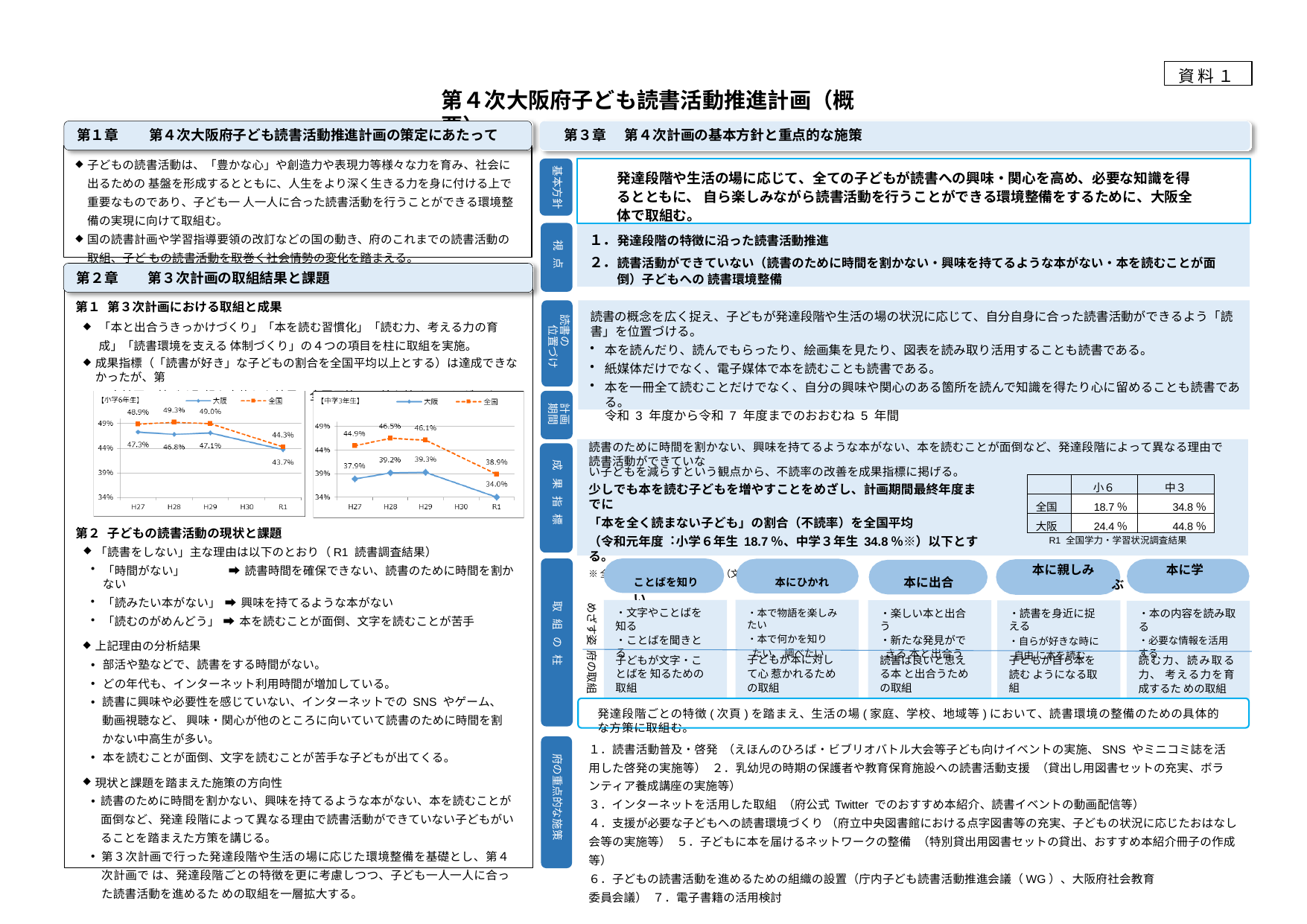

資 料 １
第４次大阪府子ども読書活動推進計画（概要）

第１章	第４次大阪府子ども読書活動推進計画の策定にあたって	第３章	第４次計画の基本方針と重点的な施策

子どもの読書活動は、「豊かな心」や創造力や表現力等様々な力を育み、社会に出るための 基盤を形成するとともに、人生をより深く生きる力を身に付ける上で重要なものであり、子ども一 人一人に合った読書活動を行うことができる環境整備の実現に向けて取組む。
国の読書計画や学習指導要領の改訂などの国の動き、府のこれまでの読書活動の取組、子ど もの読書活動を取巻く社会情勢の変化を踏まえる。

発達段階や生活の場に応じて、全ての子どもが読書への興味・関心を高め、必要な知識を得るとともに、 自ら楽しみながら読書活動を行うことができる環境整備をするために、大阪全体で取組む。
基本方針

１．発達段階の特徴に沿った読書活動推進
２．読書活動ができていない（読書のために時間を割かない・興味を持てるような本がない・本を読むことが面倒）子どもへの 読書環境整備
視   点

第２章	第３次計画の取組結果と課題

第１ 第３次計画における取組と成果
「本と出合うきっかけづくり」「本を読む習慣化」「読む力、考える力の育成」「読書環境を支える 体制づくり」の４つの項目を柱に取組を実施。
成果指標（「読書が好き」な子どもの割合を全国平均以上とする）は達成できなかったが、第
3 次計画に基づく取組を実施した結果、全国平均との差を縮めることができた。
読書の概念を広く捉え、子どもが発達段階や生活の場の状況に応じて、自分自身に合った読書活動ができるよう「読書」を位置づける。
本を読んだり、読んでもらったり、絵画集を見たり、図表を読み取り活用することも読書である。
紙媒体だけでなく、電子媒体で本を読むことも読書である。
本を一冊全て読むことだけでなく、自分の興味や関心のある箇所を読んで知識を得たり心に留めることも読書である。

読書の
位置づけ

計画
期間
令和 3 年度から令和 7 年度までのおおむね 5 年間

読書のために時間を割かない、興味を持てるような本がない、本を読むことが面倒など、発達段階によって異なる理由で読書活動ができていな

成   果   指   標
い子どもを減らすという観点から、不読率の改善を成果指標に掲げる。
少しでも本を読む子どもを増やすことをめざし、計画期間最終年度までに
「本を全く読まない子ども」の割合（不読率）を全国平均
（令和元年度︓小学６年生 18.7％、中学３年生 34.8％※）以下とする。
※全国学力・学習状況調査結果（文部科学省）による数値
|  | 小６ | 中３ |
| --- | --- | --- |
| 全国 | 18.7％ | 34.8％ |
| 大阪 | 24.4％ | 44.8％ |
第２ 子どもの読書活動の現状と課題
「読書をしない」主な理由は以下のとおり（R1 読書調査結果）
「時間がない」	➡ 読書時間を確保できない、読書のために時間を割かない
「読みたい本がない」 ➡ 興味を持てるような本がない
「読むのがめんどう」 ➡ 本を読むことが面倒、文字を読むことが苦手

上記理由の分析結果
部活や塾などで、読書をする時間がない。
どの年代も、インターネット利用時間が増加している。
読書に興味や必要性を感じていない、インターネットでの SNS やゲーム、動画視聴など、 興味・関心が他のところに向いていて読書のために時間を割かない中高生が多い。
本を読むことが面倒、文字を読むことが苦手な子どもが出てくる。

現状と課題を踏まえた施策の方向性
読書のために時間を割かない、興味を持てるような本がない、本を読むことが面倒など、発達 段階によって異なる理由で読書活動ができていない子どもがいることを踏まえた方策を講じる。
第３次計画で行った発達段階や生活の場に応じた環境整備を基礎とし、第４次計画で は、発達段階ごとの特徴を更に考慮しつつ、子ども一人一人に合った読書活動を進めるた めの取組を一層拡大する。
R1 全国学力・学習状況調査結果

本に親しみ	本に学ぶ

ことばを知り	本にひかれ	本に出合い
取   組   の   柱

めざす姿  府の取組
・読書を身近に捉える
・自らが好きな時に自由 に本を読む
・本で物語を楽しみたい
・本で何かを知りたい、 調べたい
・本の内容を読み取る
・必要な情報を活用する
・文字やことばを知る
・ことばを聞きとる
・楽しい本と出合う
・新たな発見ができる 本と出合う

子どもが本に対して心 惹かれるための取組
子どもが文字・ことばを 知るための取組
読書は良いと思える本 と出合うための取組
子どもが自ら本を読む ようになる取組
読む力、読み取る力、 考える力を育成するた めの取組

発達段階ごとの特徴(次頁)を踏まえ、生活の場(家庭、学校、地域等)において、読書環境の整備のための具体的な方策に取組む。
１．読書活動普及・啓発 （えほんのひろば・ビブリオバトル大会等子ども向けイベントの実施、SNS やミニコミ誌を活用した啓発の実施等）  ２．乳幼児の時期の保護者や教育保育施設への読書活動支援 （貸出し用図書セットの充実、ボランティア養成講座の実施等）
３．インターネットを活用した取組 （府公式 Twitter でのおすすめ本紹介、読書イベントの動画配信等）
４．支援が必要な子どもへの読書環境づくり （府立中央図書館における点字図書等の充実、子どもの状況に応じたおはなし会等の実施等）  ５．子どもに本を届けるネットワークの整備 （特別貸出用図書セットの貸出、おすすめ本紹介冊子の作成等）
６．子どもの読書活動を進めるための組織の設置（庁内子ども読書活動推進会議（WG）、大阪府社会教育委員会議）  ７．電子書籍の活用検討

府の重点的な施策